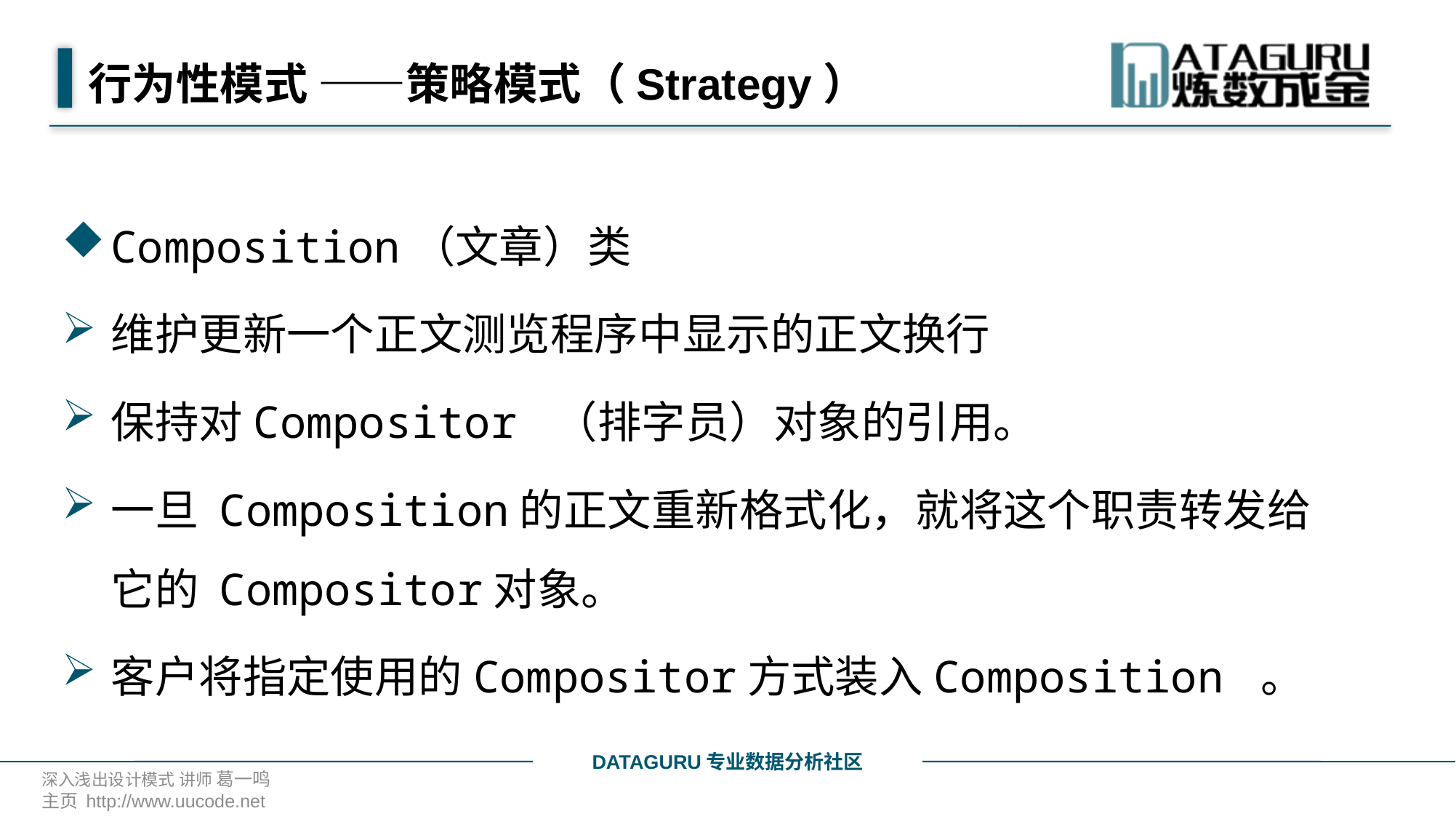

# 行为性模式 ——策略模式（Strategy）
Composition（文章）类
维护更新一个正文测览程序中显示的正文换行
保持对Compositor （排字员）对象的引用。
一旦 Composition的正文重新格式化，就将这个职责转发给它的 Compositor对象。
客户将指定使用的Compositor方式装入Composition 。

各个Compositor子类实现不同的换行策略